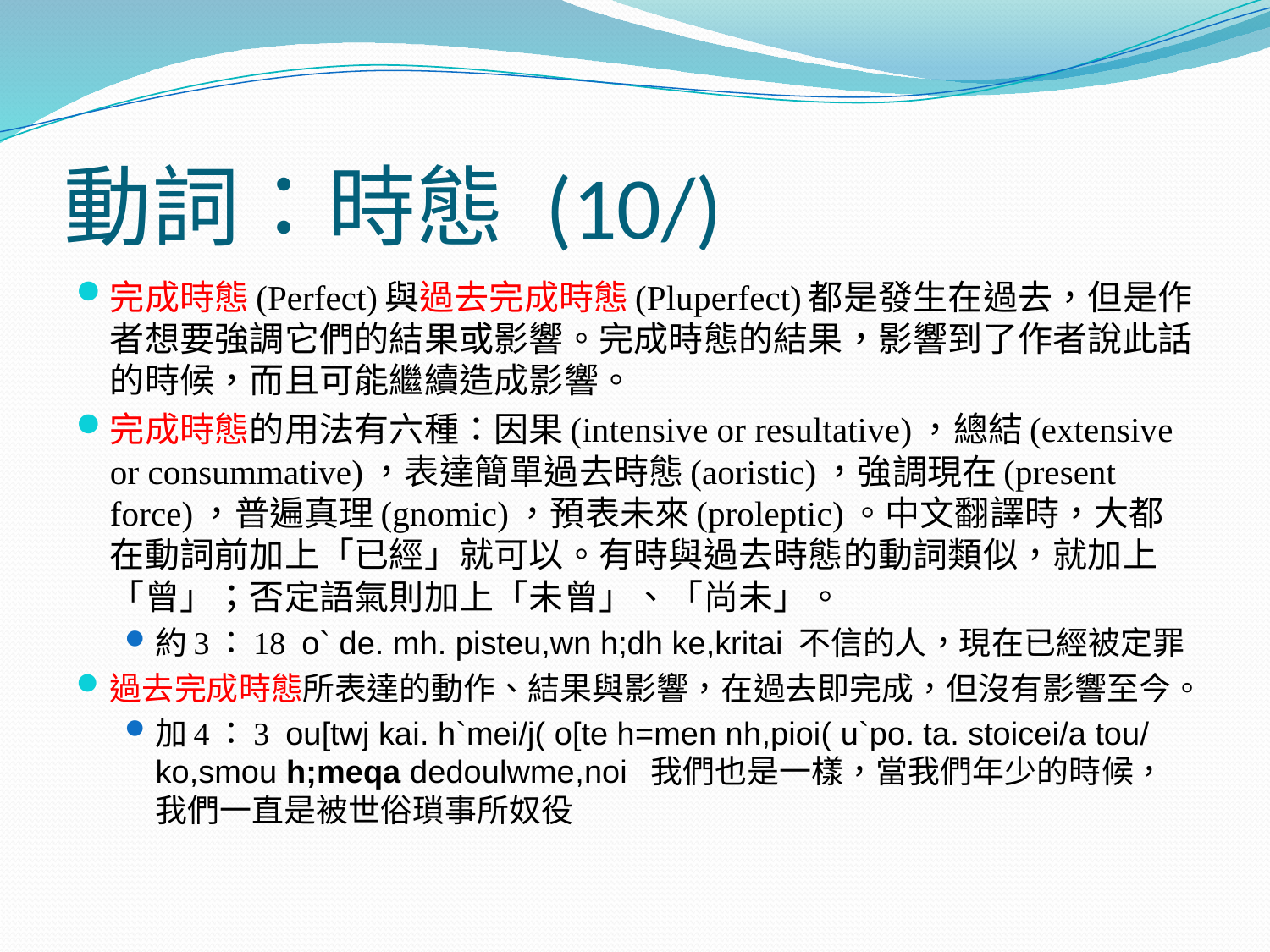

# 動詞：時態 (10/)
完成時態(Perfect)與過去完成時態(Pluperfect)都是發生在過去，但是作者想要強調它們的結果或影響。完成時態的結果，影響到了作者說此話的時候，而且可能繼續造成影響。
完成時態的用法有六種：因果(intensive or resultative)，總結(extensive or consummative)，表達簡單過去時態(aoristic)，強調現在(present force)，普遍真理(gnomic)，預表未來(proleptic)。中文翻譯時，大都在動詞前加上「已經」就可以。有時與過去時態的動詞類似，就加上「曾」；否定語氣則加上「未曾」、「尚未」。
約3：18  o` de. mh. pisteu,wn h;dh ke,kritai 不信的人，現在已經被定罪
過去完成時態所表達的動作、結果與影響，在過去即完成，但沒有影響至今。
加4：3  ou[twj kai. h`mei/j( o[te h=men nh,pioi( u`po. ta. stoicei/a tou/ ko,smou h;meqa dedoulwme,noi  我們也是一樣，當我們年少的時候，我們一直是被世俗瑣事所奴役